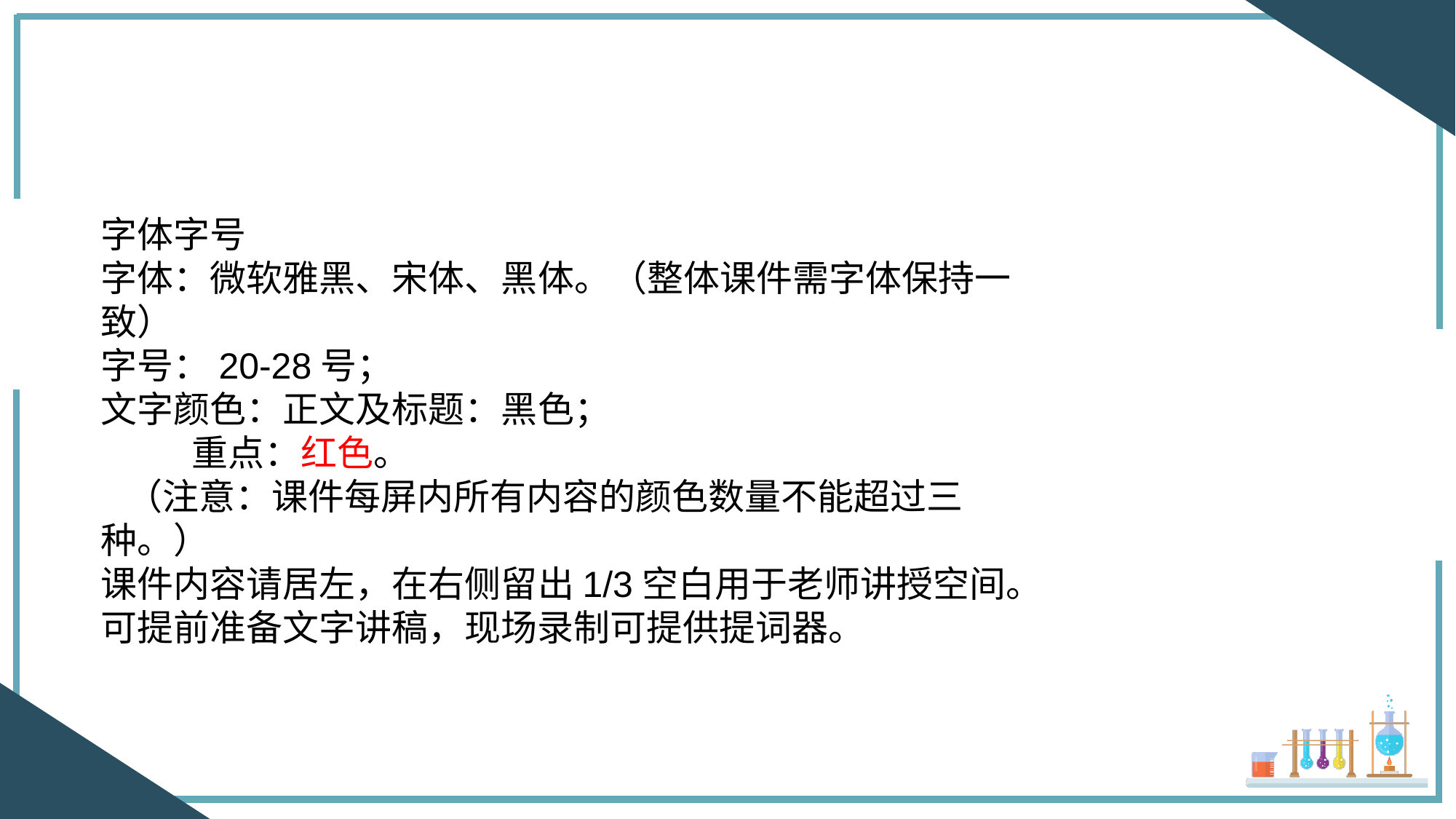

字体字号
字体：微软雅黑、宋体、黑体。（整体课件需字体保持一致）
字号：20-28号；
文字颜色：正文及标题：黑色；
          重点：红色。
  （注意：课件每屏内所有内容的颜色数量不能超过三种。）
课件内容请居左，在右侧留出1/3空白用于老师讲授空间。
可提前准备文字讲稿，现场录制可提供提词器。